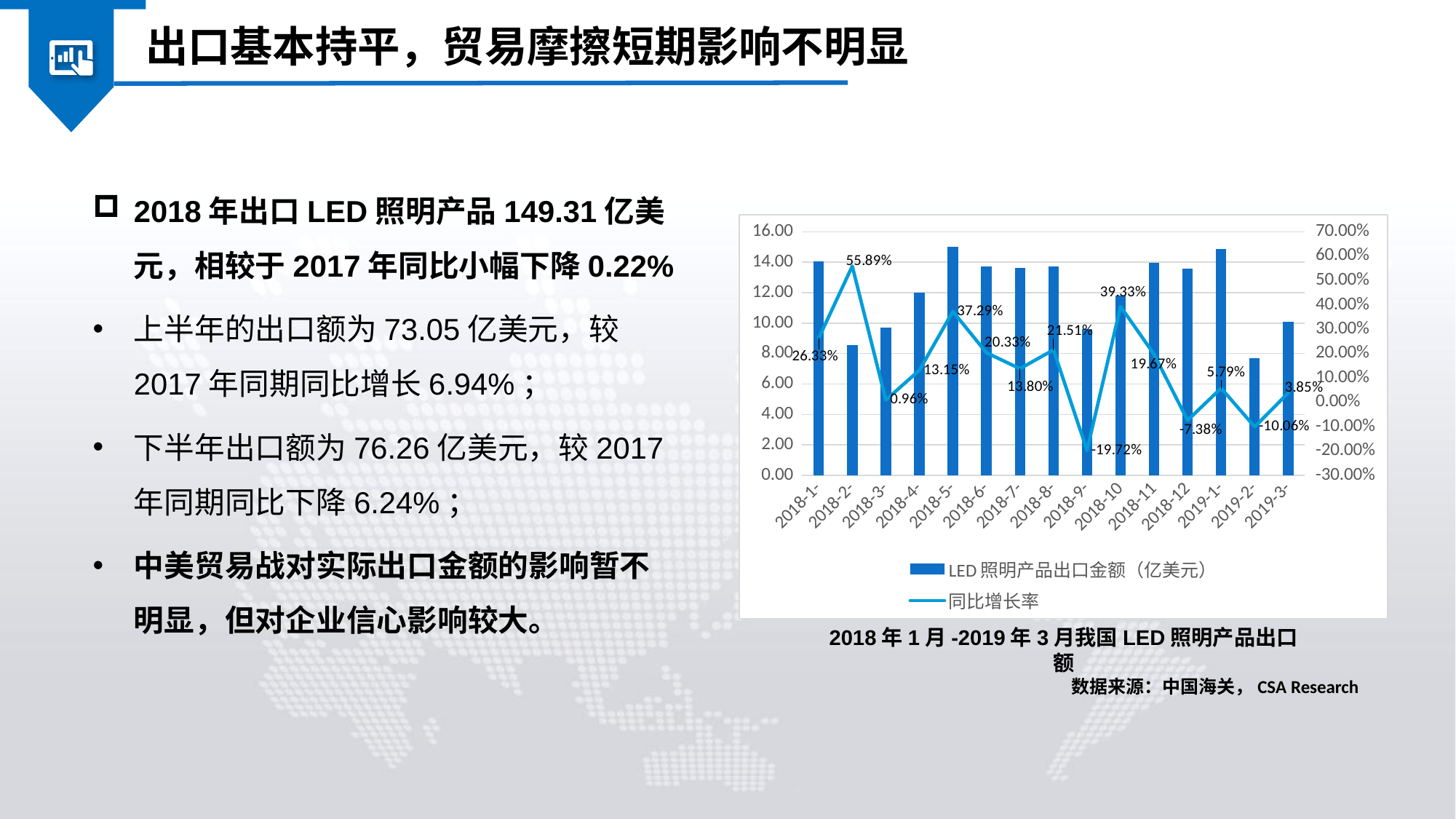

出口基本持平，贸易摩擦短期影响不明显
2018年出口LED照明产品149.31亿美元，相较于2017年同比小幅下降0.22%
上半年的出口额为73.05亿美元，较2017年同期同比增长6.94%；
下半年出口额为76.26亿美元，较2017年同期同比下降6.24%；
中美贸易战对实际出口金额的影响暂不明显，但对企业信心影响较大。

### Chart

| Category | LED照明产品出口金额（亿美元） | 同比增长率 |
|---|---|---|
| 2018-1- | 14.06280766 | 0.263313034670441 |
| 2018-2- | 8.54969783 | 0.558896739012631 |
| 2018-3- | 9.70084997 | 0.00956550163940743 |
| 2018-4- | 11.9781691 | 0.131505599165736 |
| 2018-5- | 15.01747048 | 0.372933514670438 |
| 2018-6- | 13.73758608 | 0.203340015079063 |
| 2018-7- | 13.62749173 | 0.138009281456512 |
| 2018-8- | 13.72451819 | 0.215120630499137 |
| 2018-9- | 9.59643288000002 | -0.197173922010429 |
| 2018-10 | 11.80474753 | 0.393255513114311 |
| 2018-11 | 13.9513068 | 0.196692247929216 |
| 2018-12 | 13.55866741 | -0.0738037404228051 |
| 2019-1- | 14.87765204 | 0.0579432215600679 |
| 2019-2- | 7.68984122999999 | -0.100571577744286 |
| 2019-3- | 10.07453929 | 0.03852129670654 |
2018年1月-2019年3月我国LED照明产品出口额
数据来源：中国海关，CSA Research